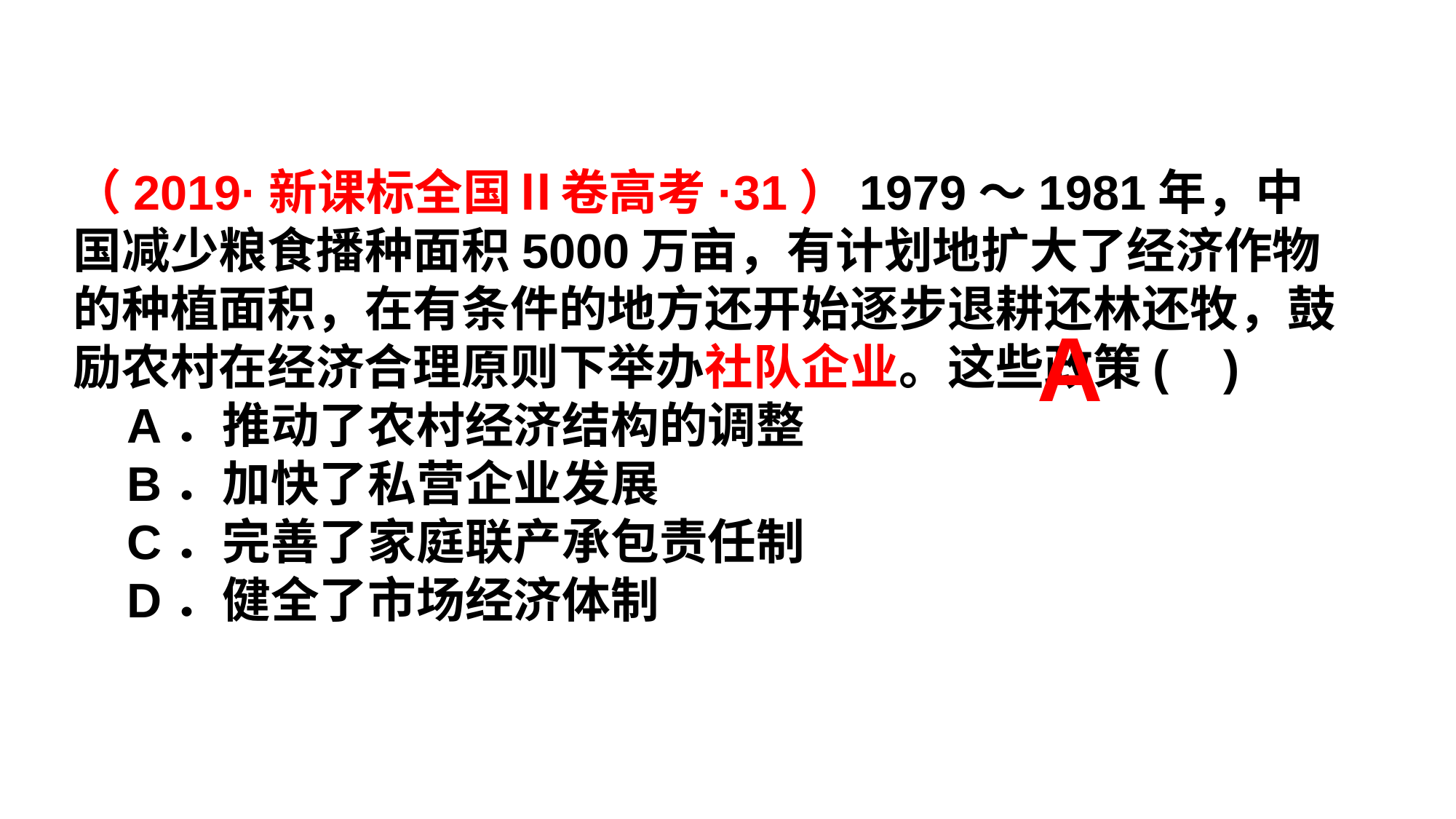

（2019·新课标全国Ⅱ卷高考·31）1979～1981年，中国减少粮食播种面积5000万亩，有计划地扩大了经济作物的种植面积，在有条件的地方还开始逐步退耕还林还牧，鼓励农村在经济合理原则下举办社队企业。这些政策(    )
    A．推动了农村经济结构的调整
    B．加快了私营企业发展
    C．完善了家庭联产承包责任制
    D．健全了市场经济体制
A